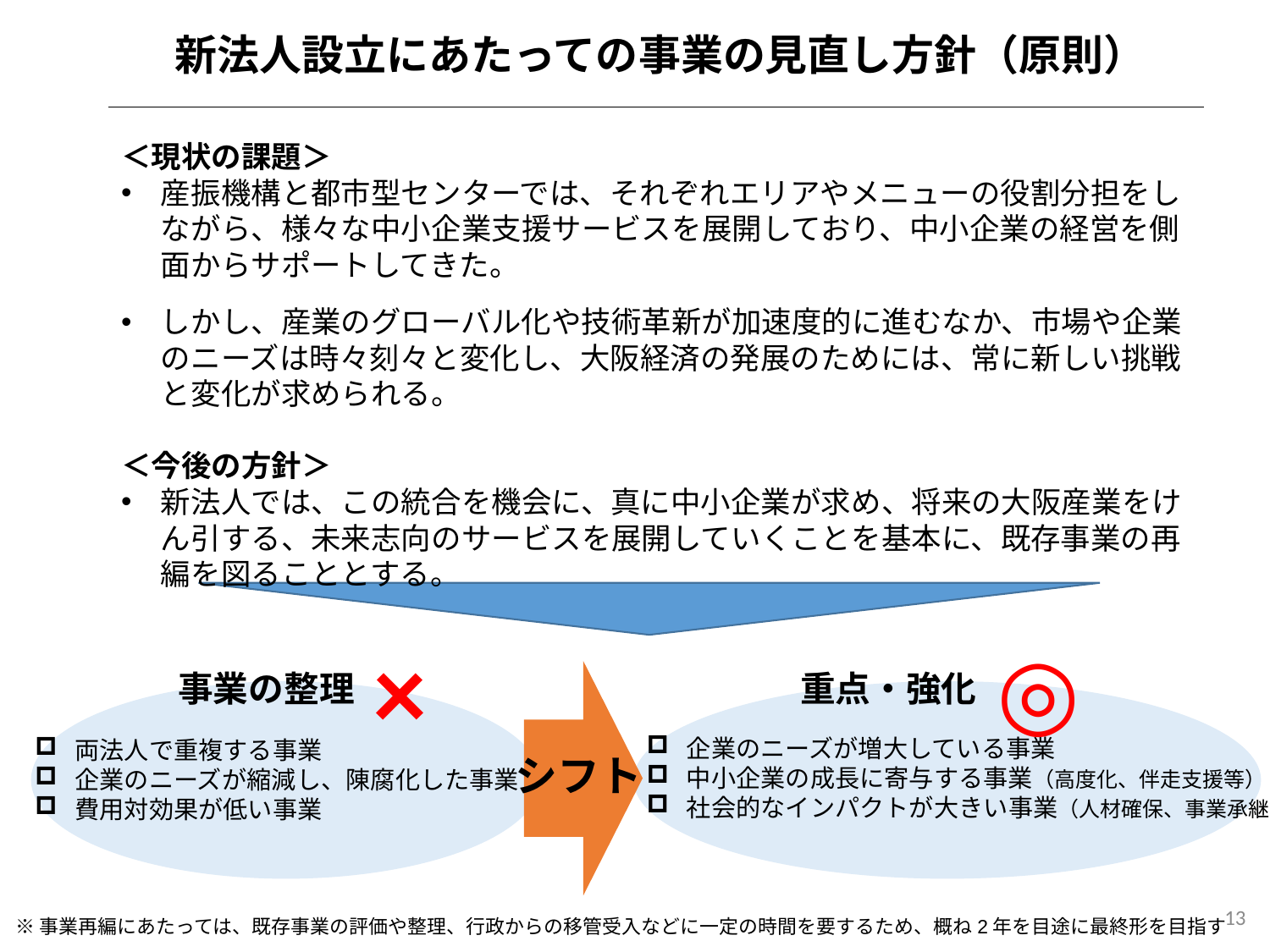

新法人設立にあたっての事業の見直し方針（原則）
＜現状の課題＞
産振機構と都市型センターでは、それぞれエリアやメニューの役割分担をしながら、様々な中小企業支援サービスを展開しており、中小企業の経営を側面からサポートしてきた。

しかし、産業のグローバル化や技術革新が加速度的に進むなか、市場や企業のニーズは時々刻々と変化し、大阪経済の発展のためには、常に新しい挑戦と変化が求められる。

＜今後の方針＞
新法人では、この統合を機会に、真に中小企業が求め、将来の大阪産業をけん引する、未来志向のサービスを展開していくことを基本に、既存事業の再編を図ることとする。

×
◎
事業の整理
重点・強化

企業のニーズが増大している事業
中小企業の成長に寄与する事業（高度化、伴走支援等）
社会的なインパクトが大きい事業（人材確保、事業承継等）
両法人で重複する事業
企業のニーズが縮減し、陳腐化した事業
費用対効果が低い事業
シフト
13
※事業再編にあたっては、既存事業の評価や整理、行政からの移管受入などに一定の時間を要するため、概ね2年を目途に最終形を目指す